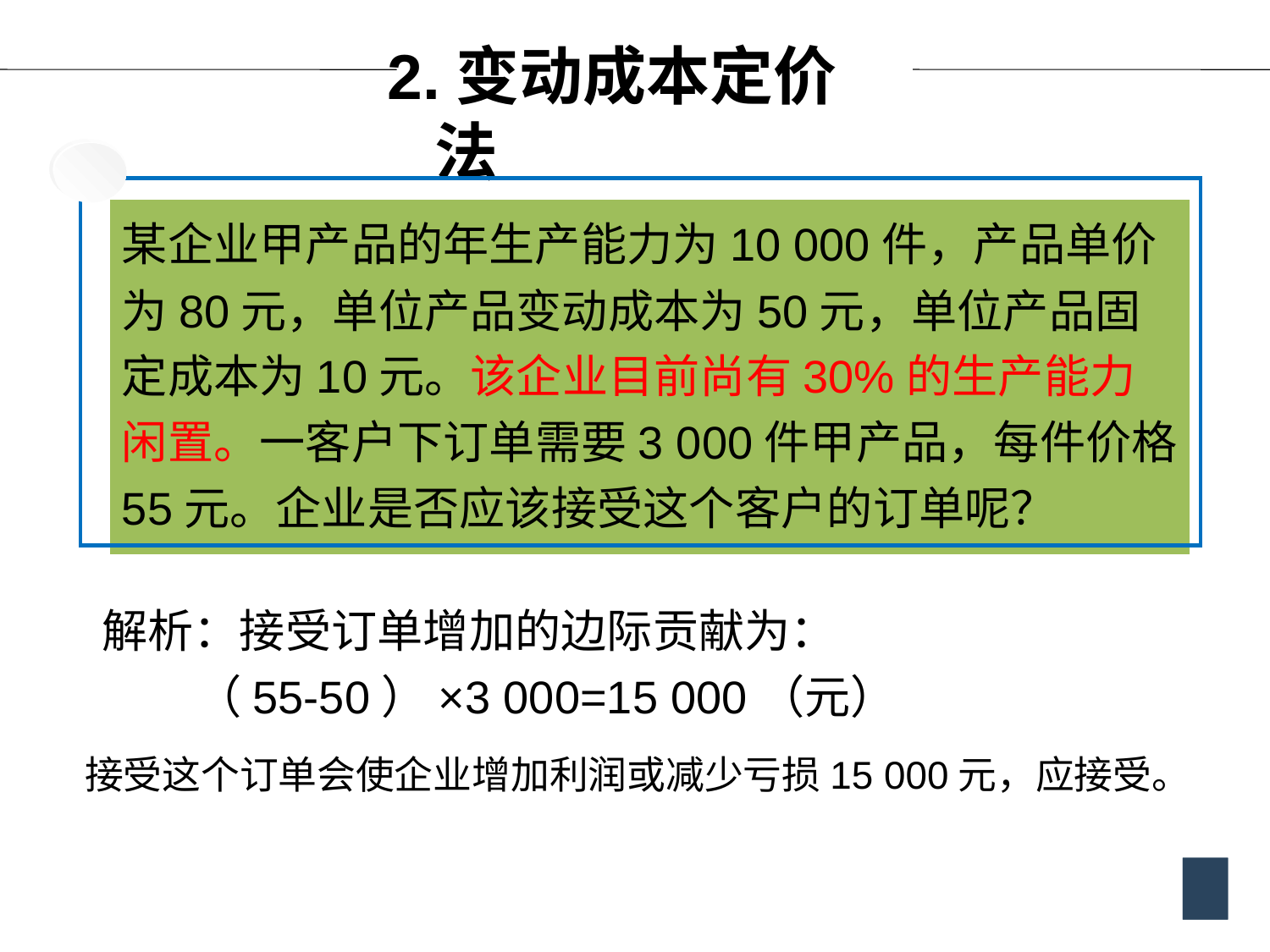

2.变动成本定价法

某企业甲产品的年生产能力为10 000件，产品单价为80元，单位产品变动成本为50元，单位产品固定成本为10元。该企业目前尚有30%的生产能力闲置。一客户下订单需要3 000件甲产品，每件价格55元。企业是否应该接受这个客户的订单呢？

解析：接受订单增加的边际贡献为：
        （55-50）×3 000=15 000（元）
         接受这个订单会使企业增加利润或减少亏损15 000元，应接受。